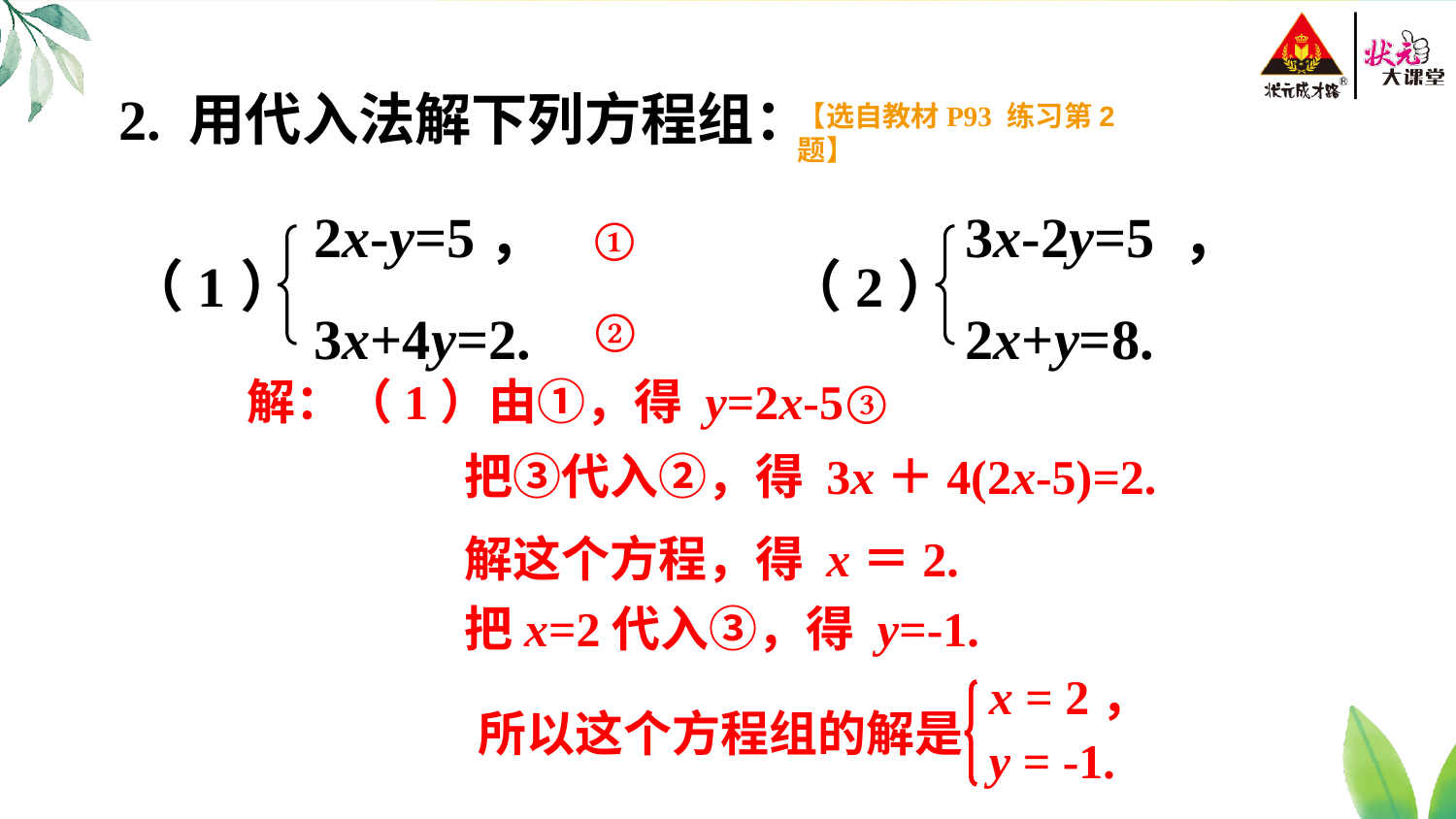

2. 用代入法解下列方程组：
【选自教材P93 练习第2题】
3x-2y=5 ，
2x+y=8.

（2）
2x-y=5，
3x+4y=2.

（1）
①
②
解：（1）由①，得 y=2x-5
③
把③代入②，得 3x＋4(2x-5)=2.
解这个方程，得 x＝2.
把x=2代入③，得 y=-1.
 x = 2，
 y = -1.

 所以这个方程组的解是